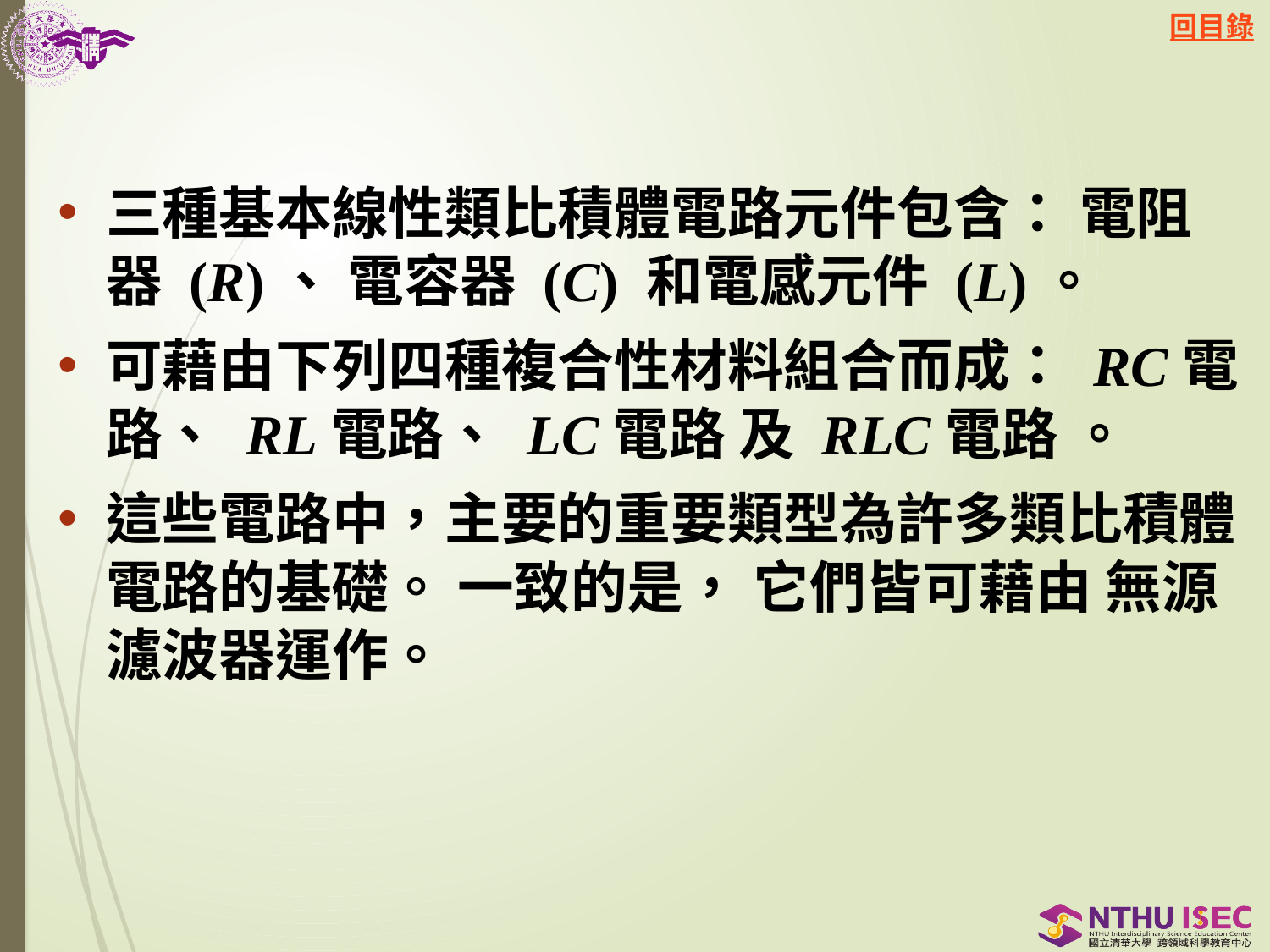

三種基本線性類比積體電路元件包含： 電阻器 (R)、 電容器 (C) 和電感元件 (L)。
可藉由下列四種複合性材料組合而成： RC電路、 RL電路、 LC電路 及 RLC電路 。
這些電路中，主要的重要類型為許多類比積體電路的基礎。 一致的是， 它們皆可藉由 無源濾波器運作。